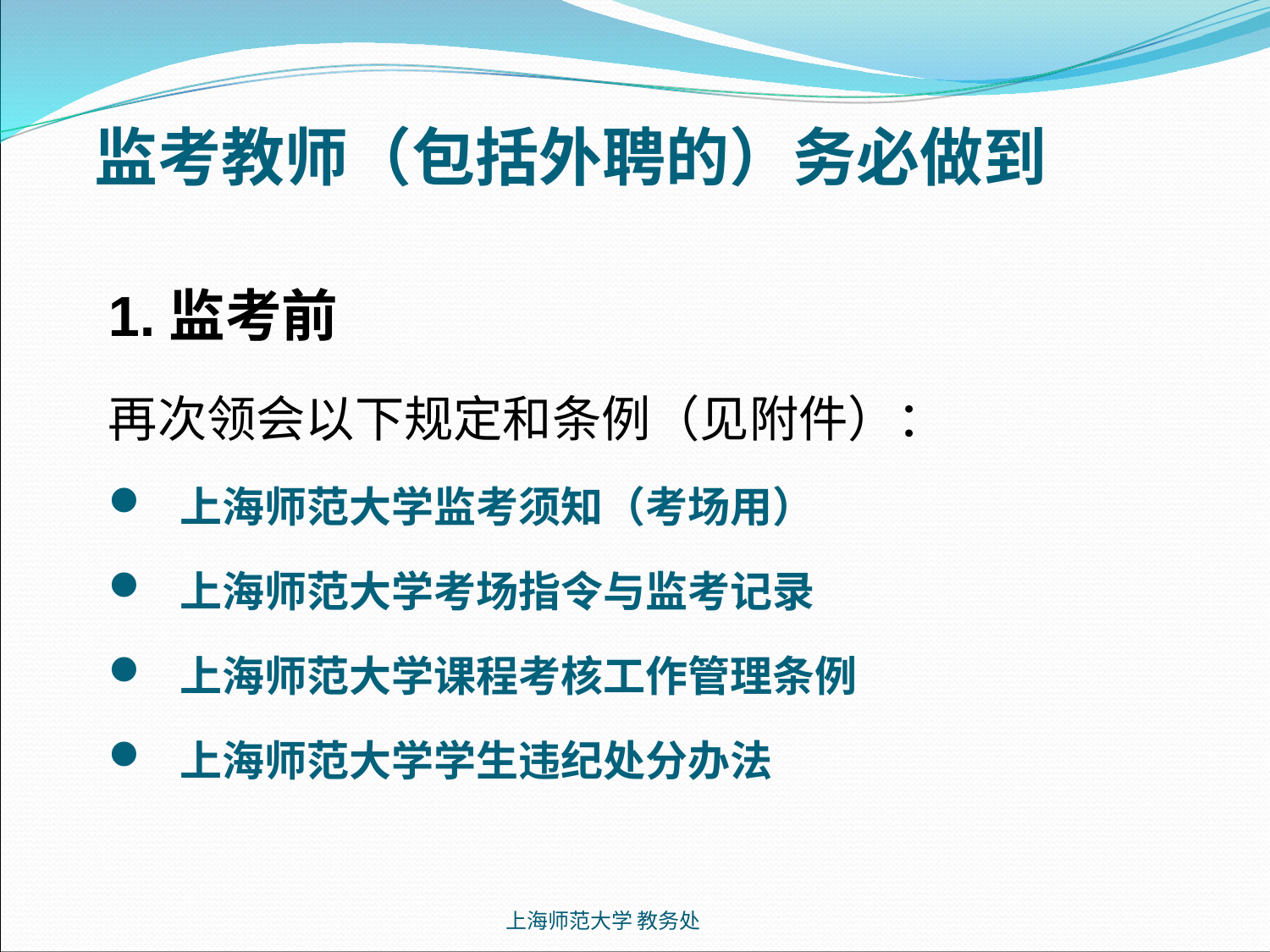

监考教师（包括外聘的）务必做到
1.监考前
再次领会以下规定和条例（见附件）：
  上海师范大学监考须知（考场用）
  上海师范大学考场指令与监考记录
  上海师范大学课程考核工作管理条例
  上海师范大学学生违纪处分办法

上海师范大学 教务处
3